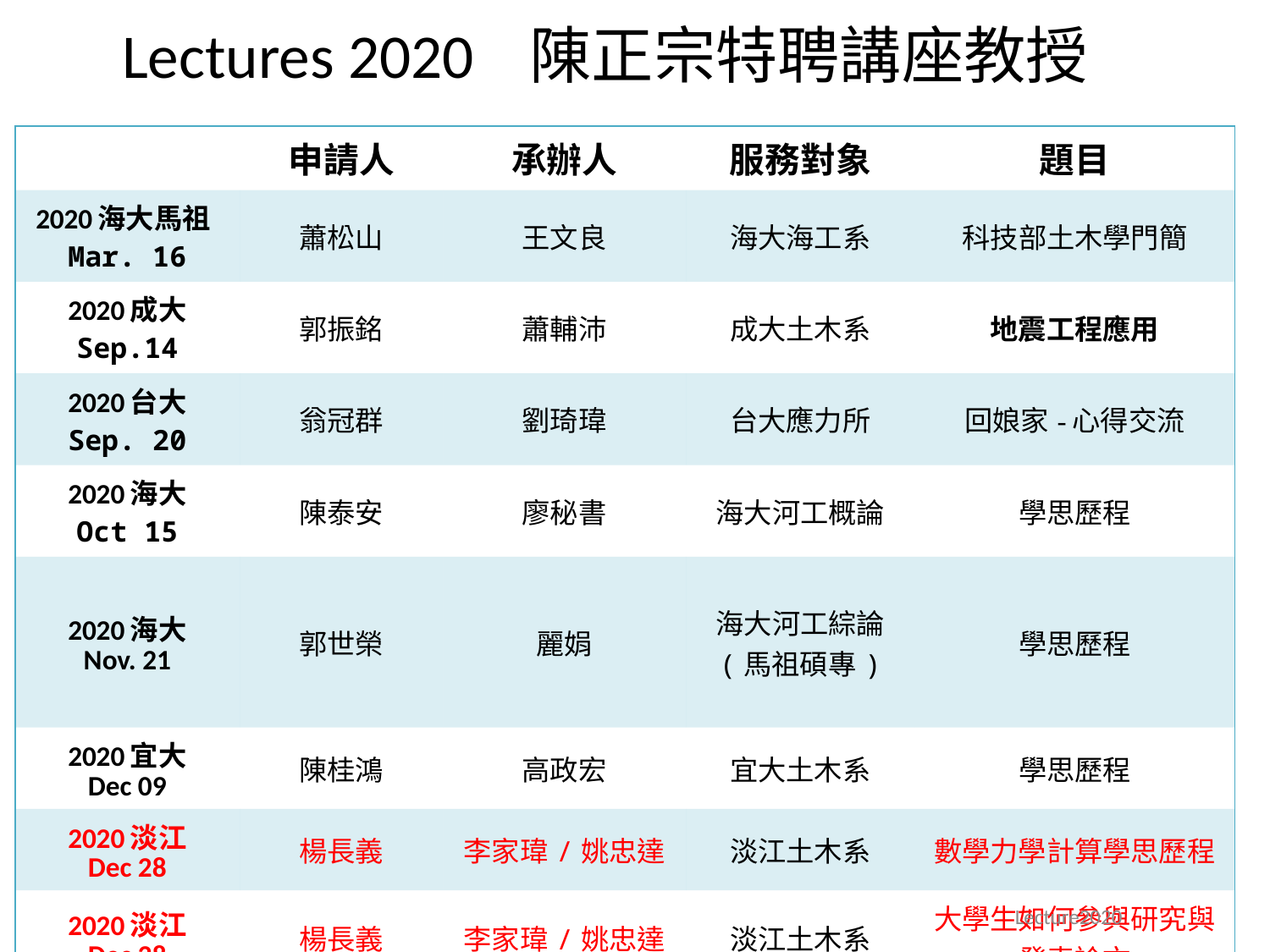

# Lectures 2020   陳正宗特聘講座教授
|  | 申請人 | 承辦人 | 服務對象 | 題目 |
| --- | --- | --- | --- | --- |
| 2020海大馬祖Mar. 16 | 蕭松山 | 王文良 | 海大海工系 | 科技部土木學門簡 |
| 2020成大 Sep.14 | 郭振銘 | 蕭輔沛 | 成大土木系 | 地震工程應用 |
| 2020台大 Sep. 20 | 翁冠群 | 劉琦瑋 | 台大應力所 | 回娘家-心得交流 |
| 2020海大 Oct 15 | 陳泰安 | 廖秘書 | 海大河工概論 | 學思歷程 |
| 2020海大 Nov. 21 | 郭世榮 | 麗娟 | 海大河工綜論 (馬祖碩專) | 學思歷程 |
| 2020宜大 Dec 09 | 陳桂鴻 | 高政宏 | 宜大土木系 | 學思歷程 |
| 2020淡江 Dec 28 | 楊長義 | 李家瑋/姚忠達 | 淡江土木系 | 數學力學計算學思歷程 |
| 2020淡江 Dec 28 | 楊長義 | 李家瑋/姚忠達 | 淡江土木系 | 大學生如何參與研究與發表論文 |
Lecture2020